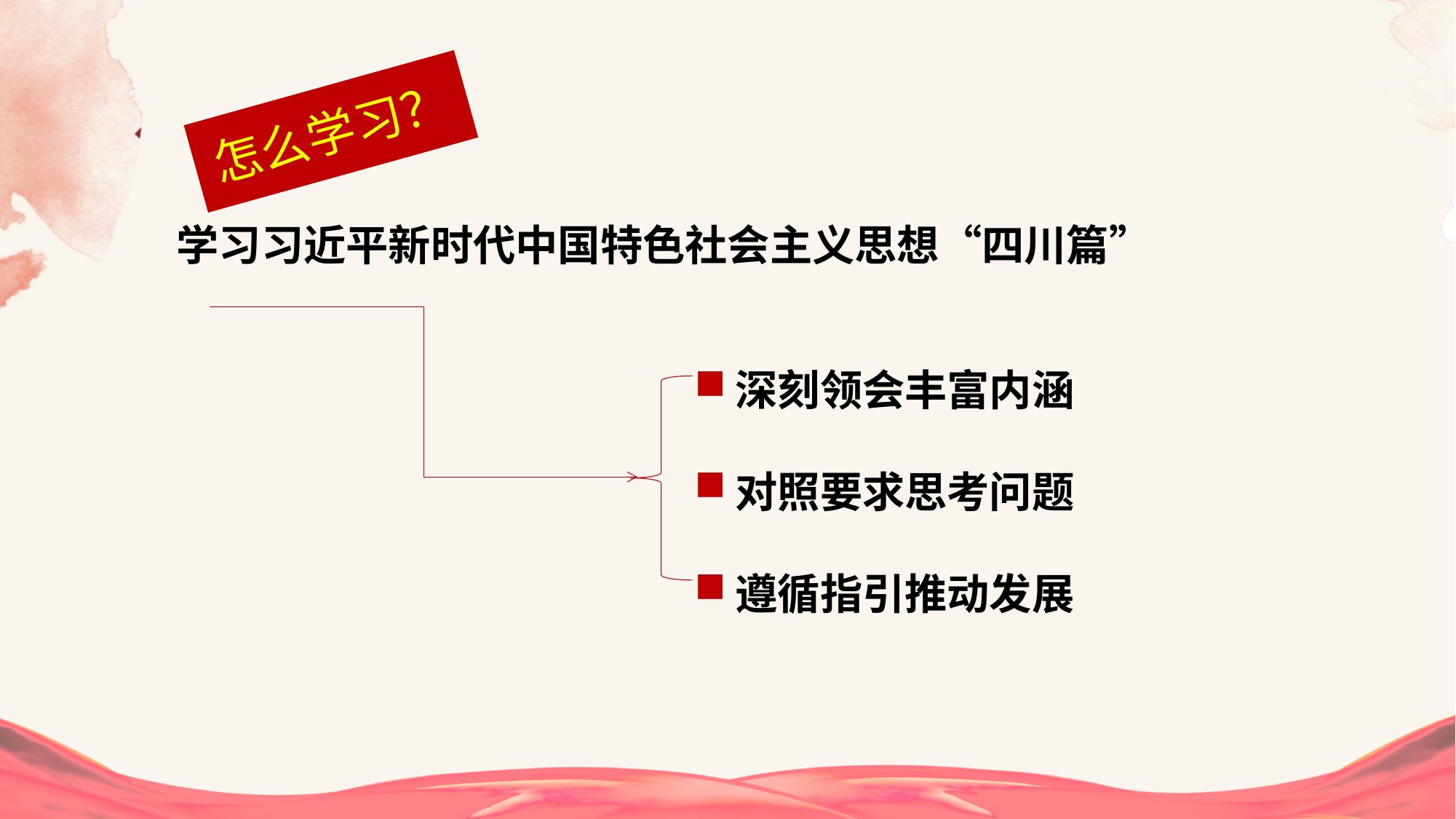

怎么学习？
学习习近平新时代中国特色社会主义思想“四川篇”
深刻领会丰富内涵
对照要求思考问题
遵循指引推动发展